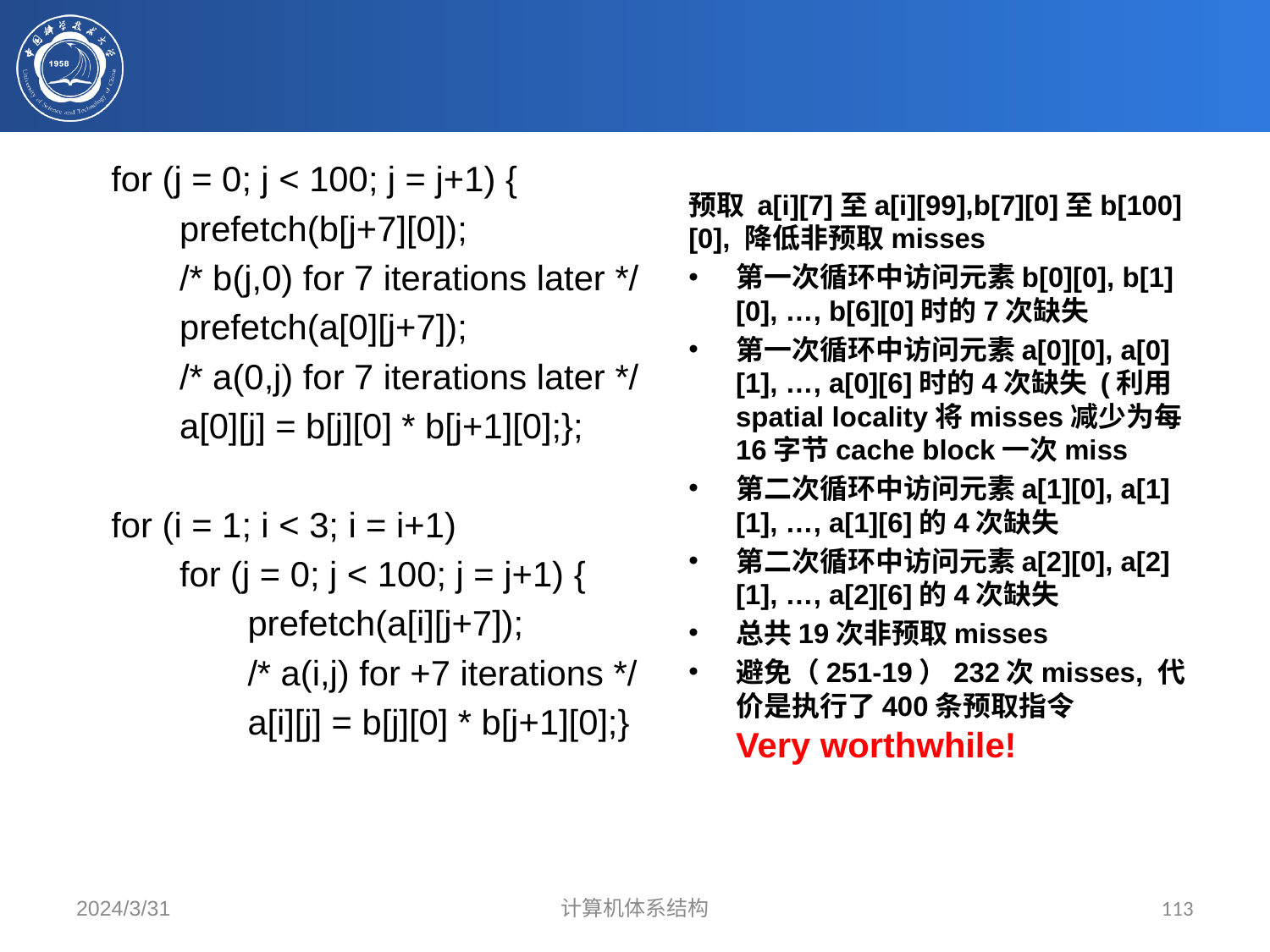

#
for (j = 0; j < 100; j = j+1) {
       prefetch(b[j+7][0]);
       /* b(j,0) for 7 iterations later */
       prefetch(a[0][j+7]);
       /* a(0,j) for 7 iterations later */
       a[0][j] = b[j][0] * b[j+1][0];};

for (i = 1; i < 3; i = i+1)
       for (j = 0; j < 100; j = j+1) {
              prefetch(a[i][j+7]);
              /* a(i,j) for +7 iterations */
              a[i][j] = b[j][0] * b[j+1][0];}
预取 a[i][7]至a[i][99],b[7][0]至b[100][0], 降低非预取misses
第一次循环中访问元素b[0][0], b[1][0], …, b[6][0]时的7次缺失
第一次循环中访问元素a[0][0], a[0][1], …, a[0][6]时的4次缺失 (利用spatial locality将misses减少为每16字节cache block一次miss
第二次循环中访问元素a[1][0], a[1][1], …, a[1][6]的4次缺失
第二次循环中访问元素a[2][0], a[2][1], …, a[2][6]的4次缺失
总共19次非预取misses
避免（251-19）232次misses, 代价是执行了400条预取指令

Very worthwhile!

2024/3/31
计算机体系结构
113